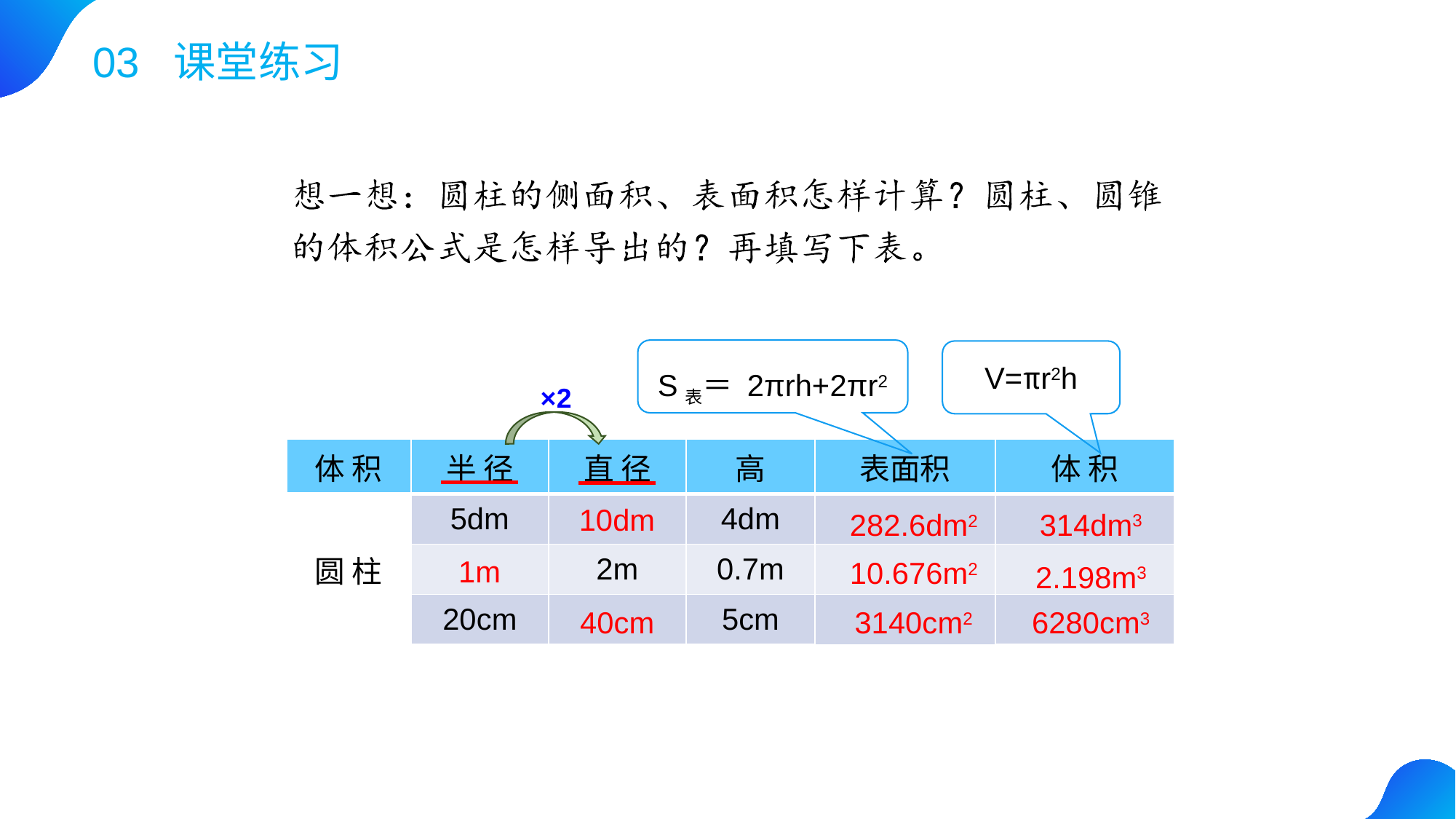

03  课堂练习

S表＝ 2πrh+2πr2
V=πr2h
×2

| 体 积 | 半 径 | 直 径 | 高 | 表面积 | 体 积 |
| --- | --- | --- | --- | --- | --- |
| 圆 柱 | 5dm |  | 4dm |  |  |
|  |  | 2m | 0.7m |  |  |
|  | 20cm |  | 5cm |  |  |
10dm
314dm3
282.6dm2
1m
10.676m2
2.198m3
40cm
3140cm2
6280cm3